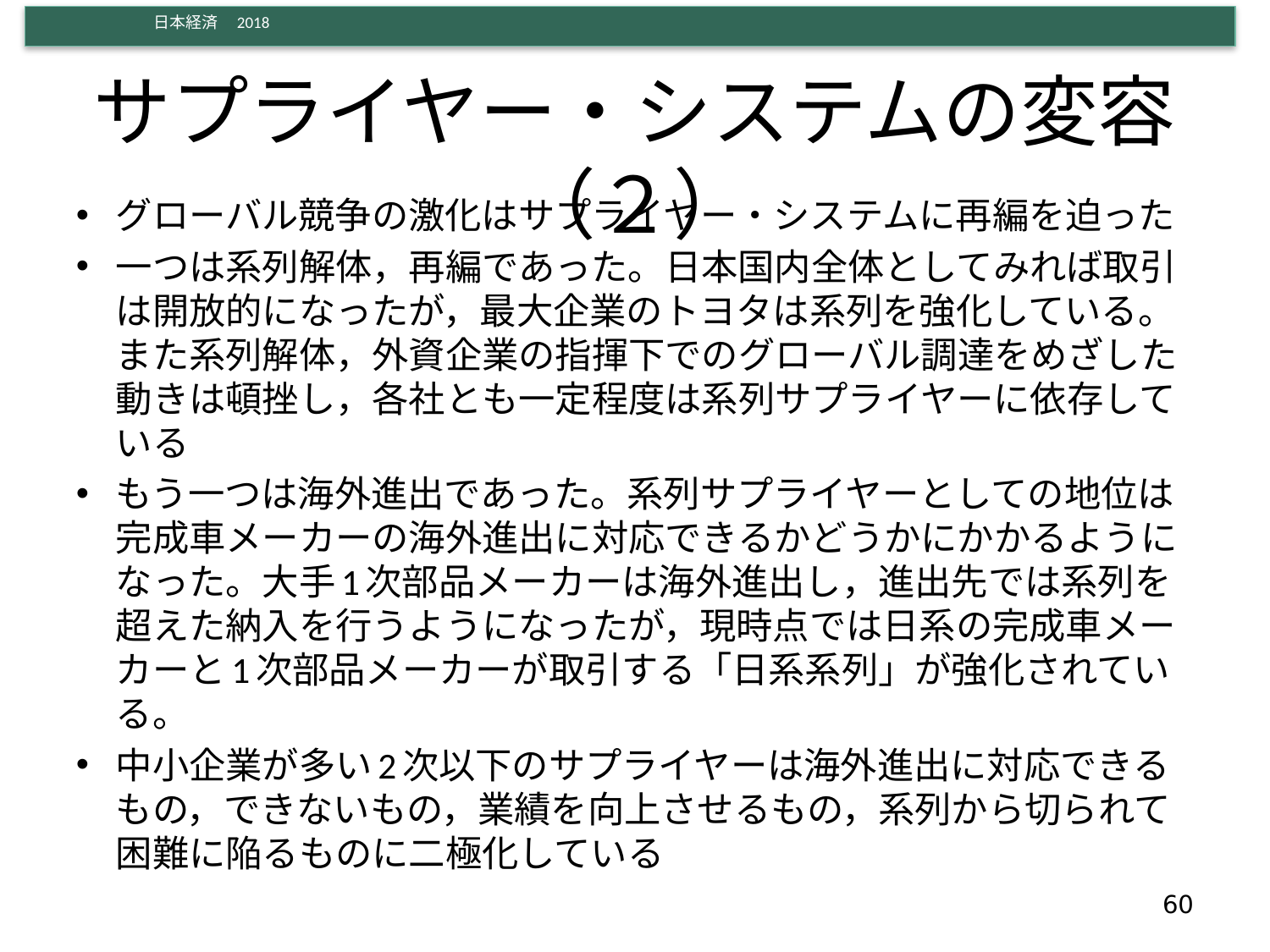

# サプライヤー・システムの変容（２）
グローバル競争の激化はサプライヤー・システムに再編を迫った
一つは系列解体，再編であった。日本国内全体としてみれば取引は開放的になったが，最大企業のトヨタは系列を強化している。また系列解体，外資企業の指揮下でのグローバル調達をめざした動きは頓挫し，各社とも一定程度は系列サプライヤーに依存している
もう一つは海外進出であった。系列サプライヤーとしての地位は完成車メーカーの海外進出に対応できるかどうかにかかるようになった。大手1次部品メーカーは海外進出し，進出先では系列を超えた納入を行うようになったが，現時点では日系の完成車メーカーと1次部品メーカーが取引する「日系系列」が強化されている。
中小企業が多い2次以下のサプライヤーは海外進出に対応できるもの，できないもの，業績を向上させるもの，系列から切られて困難に陥るものに二極化している
60